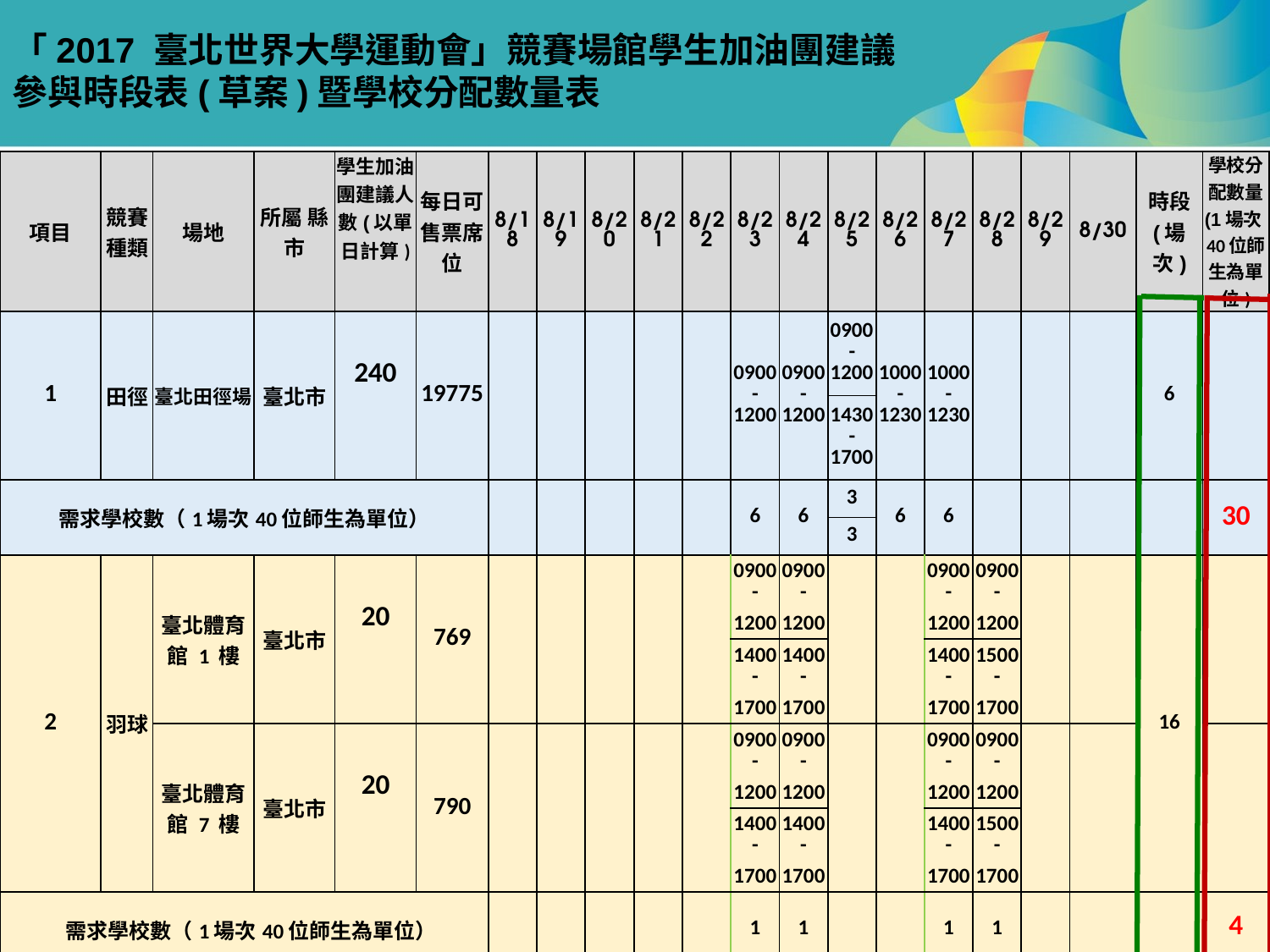

「2017 臺北世界大學運動會」競賽場館學生加油團建議參與時段表(草案)暨學校分配數量表
| 項目 | 競賽 種類 | 場地 | 所屬 縣市 | 學生加油團建議人數(以單日計算) | 每日可售票席位 | 8/18 | 8/19 | 8/20 | 8/21 | 8/22 | 8/23 | 8/24 | 8/25 | 8/26 | 8/27 | 8/28 | 8/29 | 8/30 | 時段 (場次) | 學校分配數量 (1場次40位師生為單位) |
| --- | --- | --- | --- | --- | --- | --- | --- | --- | --- | --- | --- | --- | --- | --- | --- | --- | --- | --- | --- | --- |
| 1 | 田徑 | 臺北田徑場 | 臺北市 | 240 | 19775 |  |  |  |  |  | 0900- 1200 | 0900- 1200 | 0900- 1200 | 1000- 1230 | 1000- 1230 |  |  |  | 6 |  |
|  |  |  |  |  |  |  |  |  |  |  |  |  | 1430- 1700 |  |  |  |  |  |  |  |
| 需求學校數（1場次40位師生為單位） |  |  |  |  |  |  |  |  |  |  | 6 | 6 | 3 | 6 | 6 |  |  |  |  | 30 |
|  |  |  |  |  |  |  |  |  |  |  |  |  | 3 |  |  |  |  |  |  |  |
| 2 | 羽球 | 臺北體育館 1 樓 | 臺北市 | 20 | 769 |  |  |  |  |  | 0900- | 0900- |  |  | 0900- | 0900- |  |  | 16 |  |
|  |  |  |  |  |  |  |  |  |  |  | 1200 | 1200 |  |  | 1200 | 1200 |  |  |  |  |
|  |  |  |  |  |  |  |  |  |  |  | 1400- | 1400- |  |  | 1400- | 1500- |  |  |  |  |
|  |  |  |  |  |  |  |  |  |  |  | 1700 | 1700 |  |  | 1700 | 1700 |  |  |  |  |
|  |  | 臺北體育館 7 樓 | 臺北市 | 20 | 790 |  |  |  |  |  | 0900- | 0900- |  |  | 0900- | 0900- |  |  |  |  |
|  |  |  |  |  |  |  |  |  |  |  | 1200 | 1200 |  |  | 1200 | 1200 |  |  |  |  |
|  |  |  |  |  |  |  |  |  |  |  | 1400- | 1400- |  |  | 1400- | 1500- |  |  |  |  |
|  |  |  |  |  |  |  |  |  |  |  | 1700 | 1700 |  |  | 1700 | 1700 |  |  |  |  |
| 需求學校數（1場次40位師生為單位） |  |  |  |  |  |  |  |  |  |  | 1 | 1 |  |  | 1 | 1 |  |  |  | 4 |